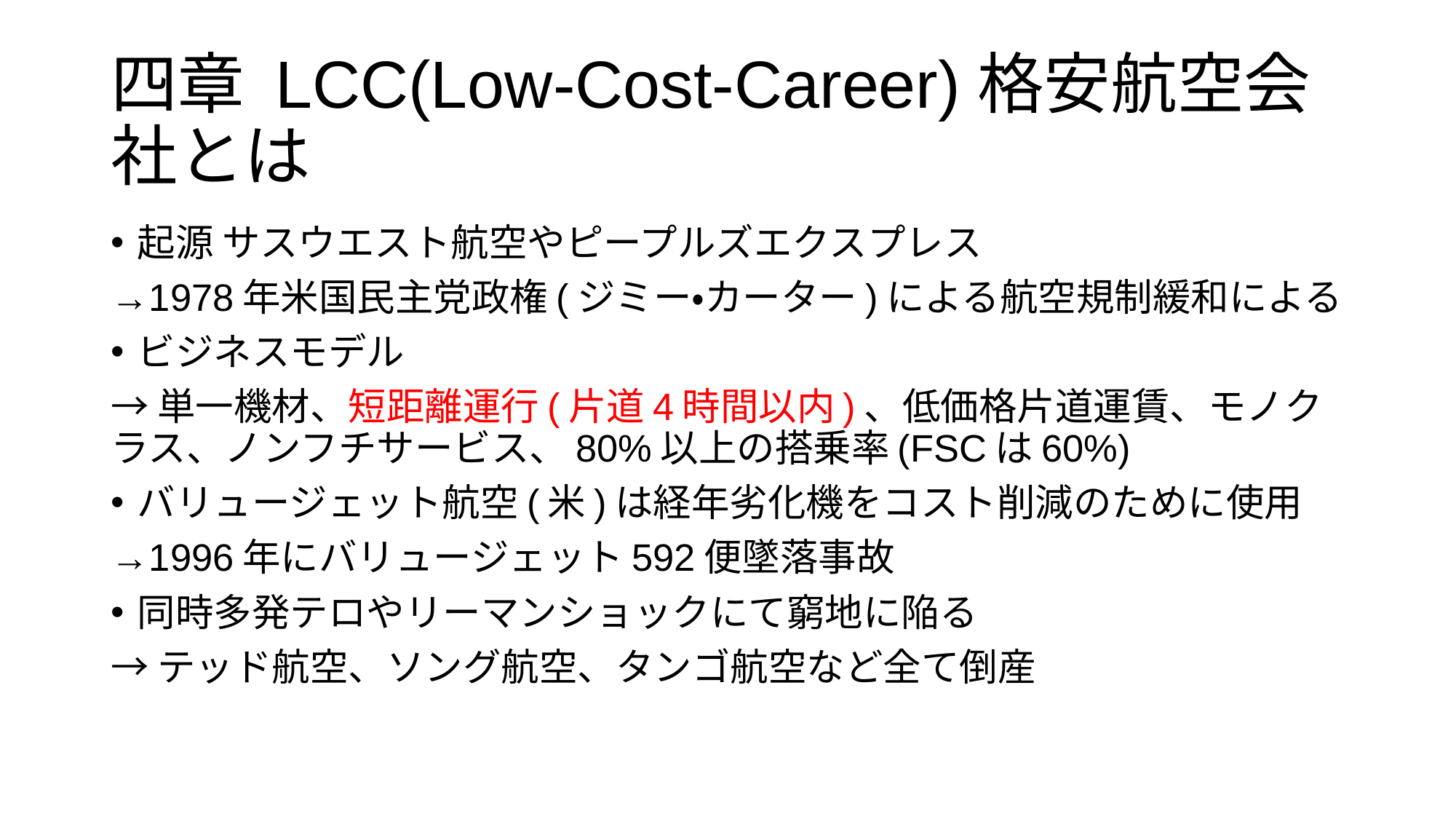

# 四章 LCC(Low-Cost-Career)格安航空会社とは
起源 サスウエスト航空やピープルズエクスプレス
→1978年米国民主党政権(ジミー・カーター)による航空規制緩和による
ビジネスモデル
→単一機材、短距離運行(片道4時間以内)、低価格片道運賃、モノクラス、ノンフチサービス、80%以上の搭乗率(FSCは60%)
バリュージェット航空(米)は経年劣化機をコスト削減のために使用
→1996年にバリュージェット592便墜落事故
同時多発テロやリーマンショックにて窮地に陥る
→テッド航空、ソング航空、タンゴ航空など全て倒産